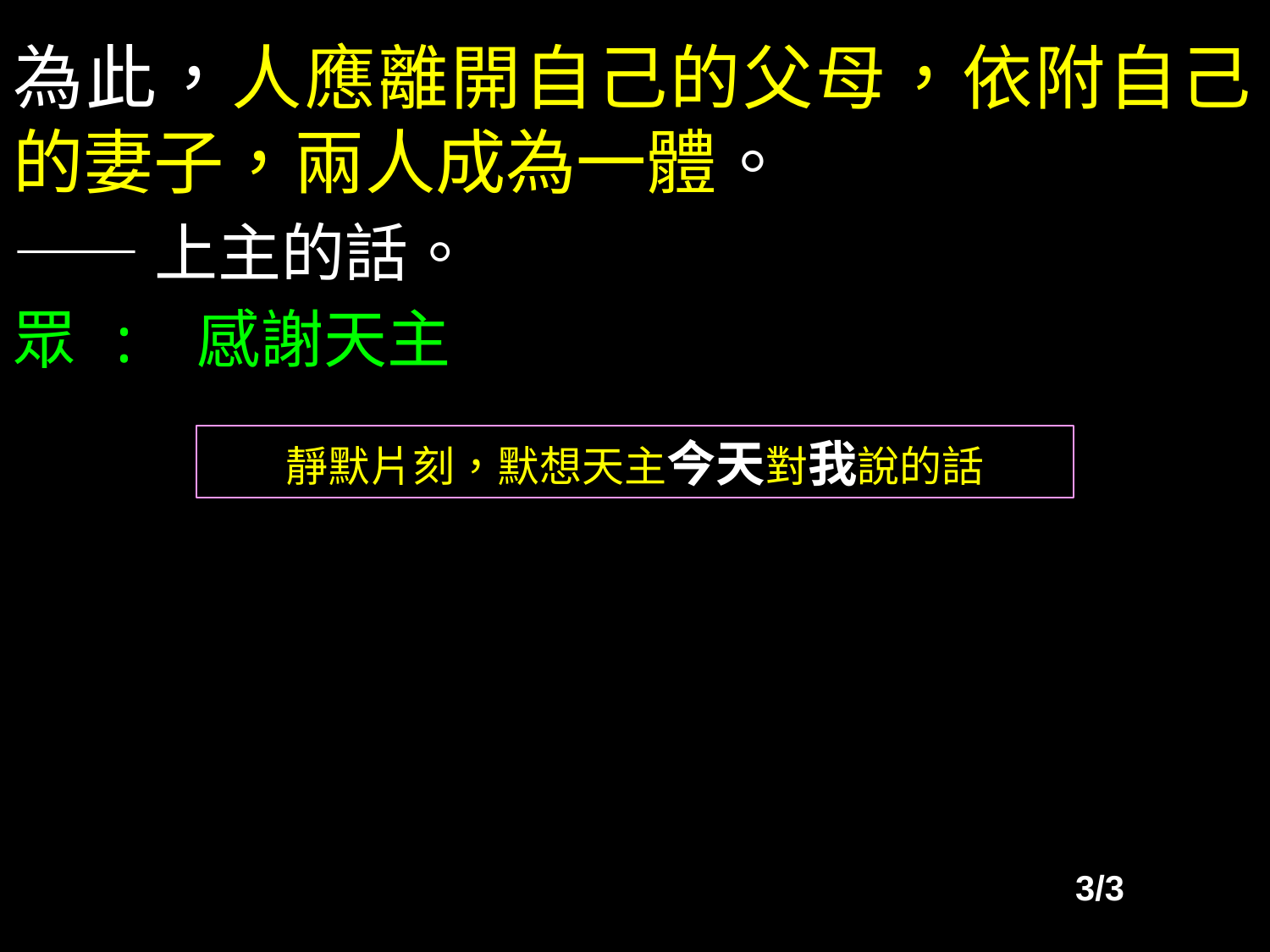

為此，人應離開自己的父母，依附自己的妻子，兩人成為一體。
——上主的話。
眾 : 感謝天主
靜默片刻，默想天主今天對我說的話
3/3